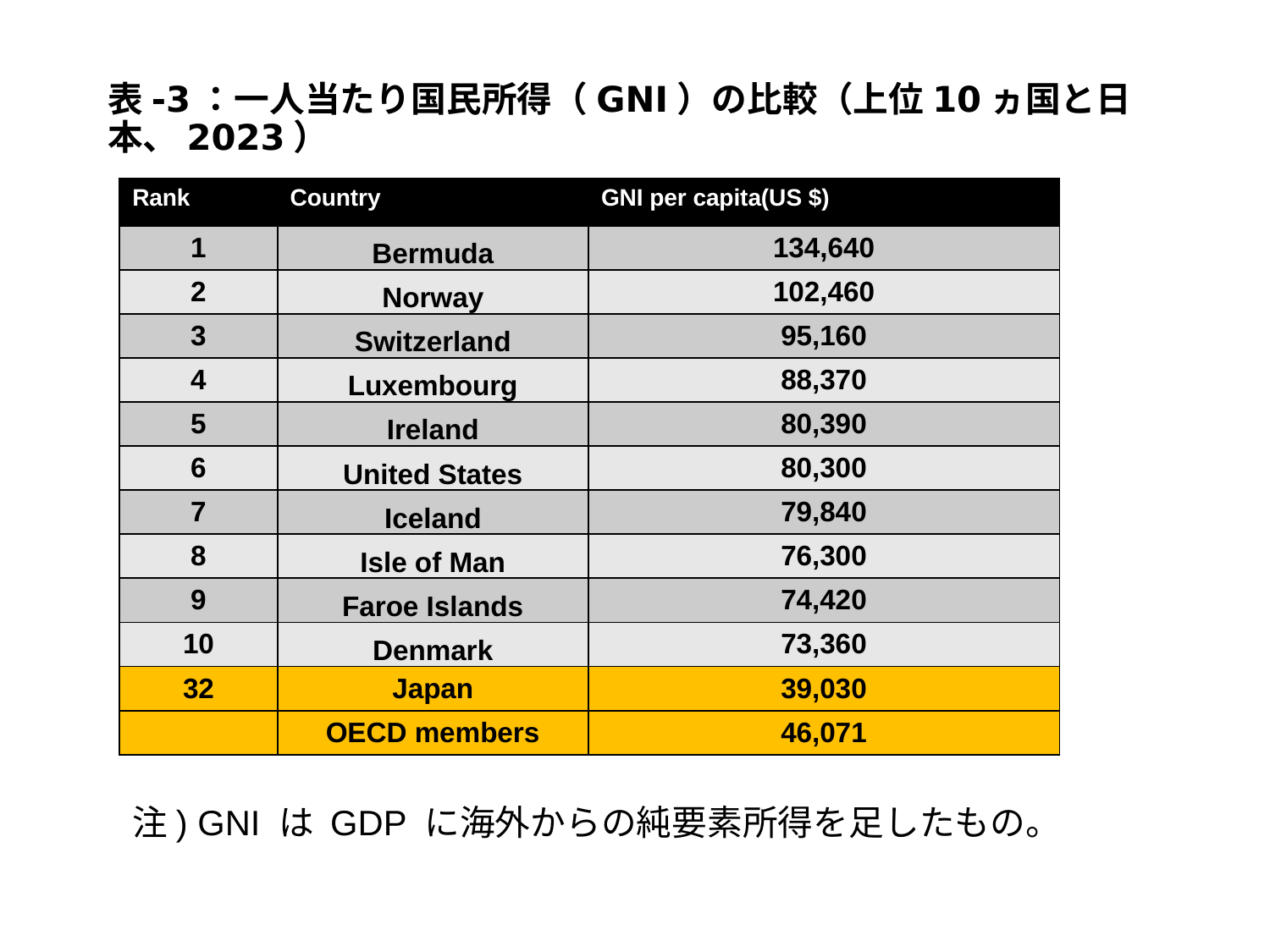

# 表-3：一人当たり国民所得（GNI）の比較（上位10ヵ国と日本、2023）
| Rank | Country | GNI per capita(US $) |
| --- | --- | --- |
| 1 | Bermuda | 134,640 |
| 2 | Norway | 102,460 |
| 3 | Switzerland | 95,160 |
| 4 | Luxembourg | 88,370 |
| 5 | Ireland | 80,390 |
| 6 | United States | 80,300 |
| 7 | Iceland | 79,840 |
| 8 | Isle of Man | 76,300 |
| 9 | Faroe Islands | 74,420 |
| 10 | Denmark | 73,360 |
| 32 | Japan | 39,030 |
|  | OECD members | 46,071 |
注) GNI は GDP に海外からの純要素所得を足したもの。